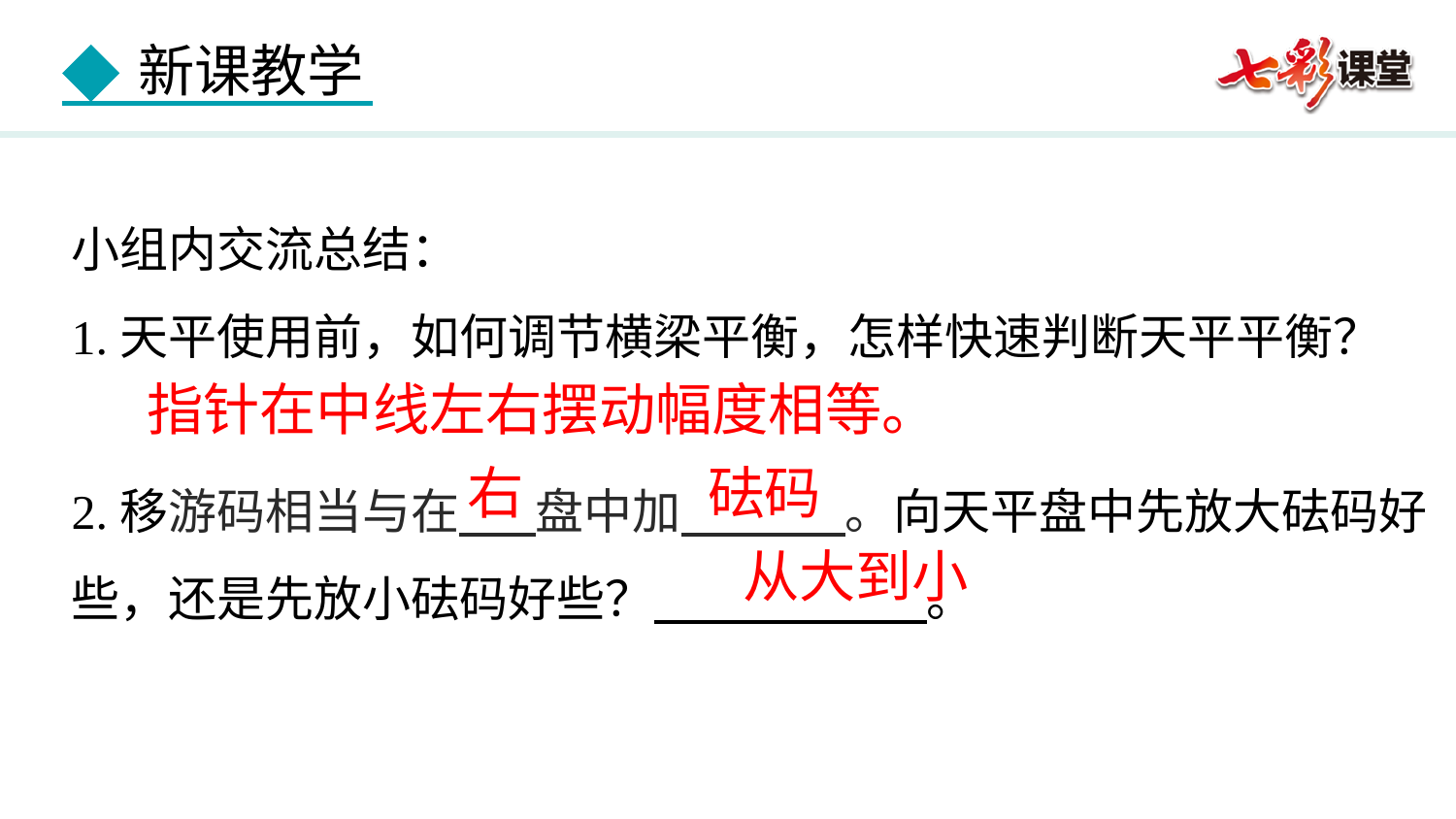

小组内交流总结：
1.天平使用前，如何调节横梁平衡，怎样快速判断天平平衡？

2.移游码相当与在       盘中加               。向天平盘中先放大砝码好些，还是先放小砝码好些？                         。
指针在中线左右摆动幅度相等。
右
砝码
从大到小